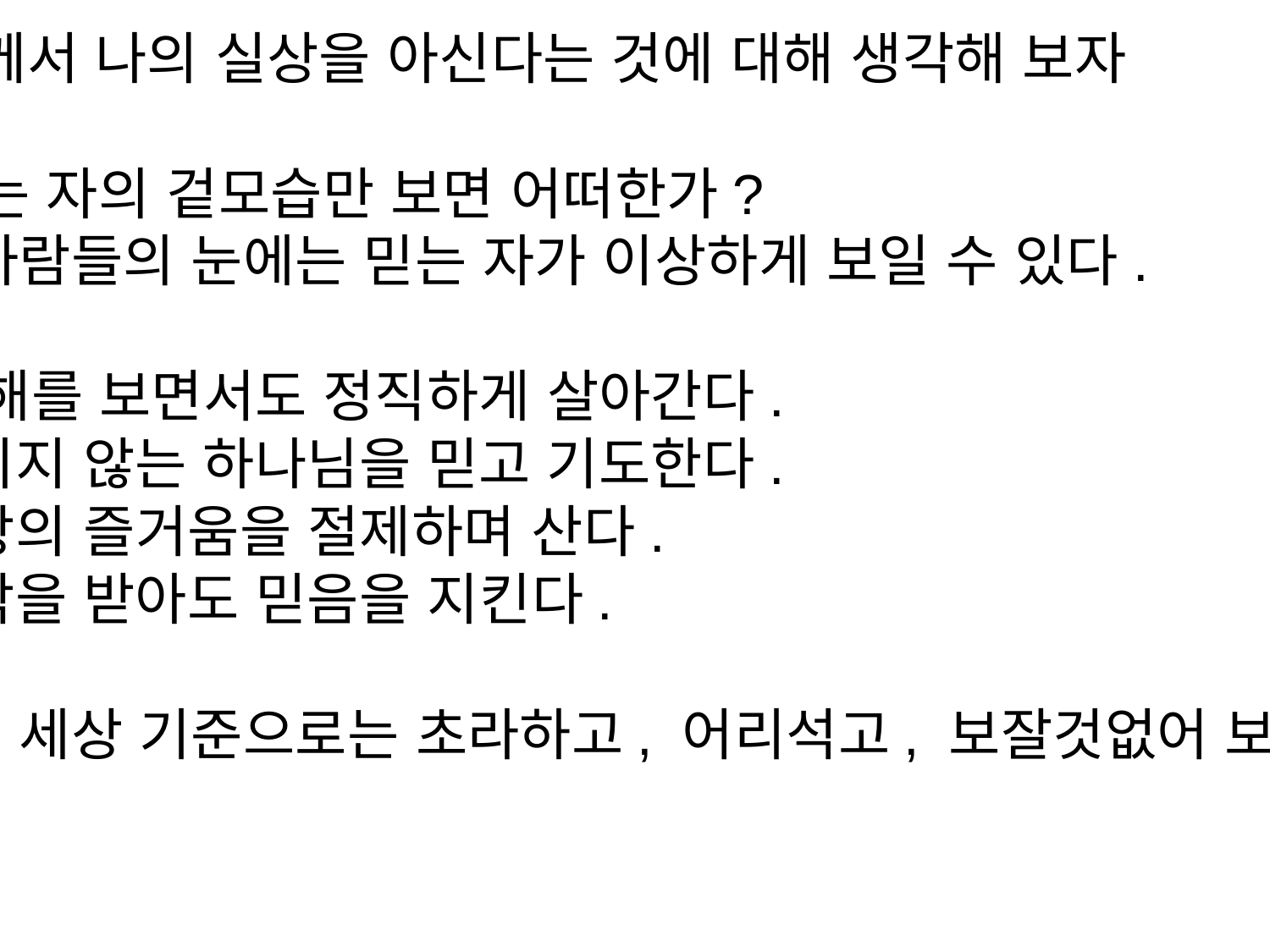

2. 주께서 나의 실상을 아신다는 것에 대해 생각해 보자

1) 믿는 자의 겉모습만 보면 어떠한가?
세상 사람들의 눈에는 믿는 자가 이상하게 보일 수 있다.

☛ 손해를 보면서도 정직하게 살아간다.
☛보이지 않는 하나님을 믿고 기도한다.
☛세상의 즐거움을 절제하며 산다.
☛핍박을 받아도 믿음을 지킨다.

그래서 세상 기준으로는 초라하고, 어리석고, 보잘것없어 보일 수 있다.